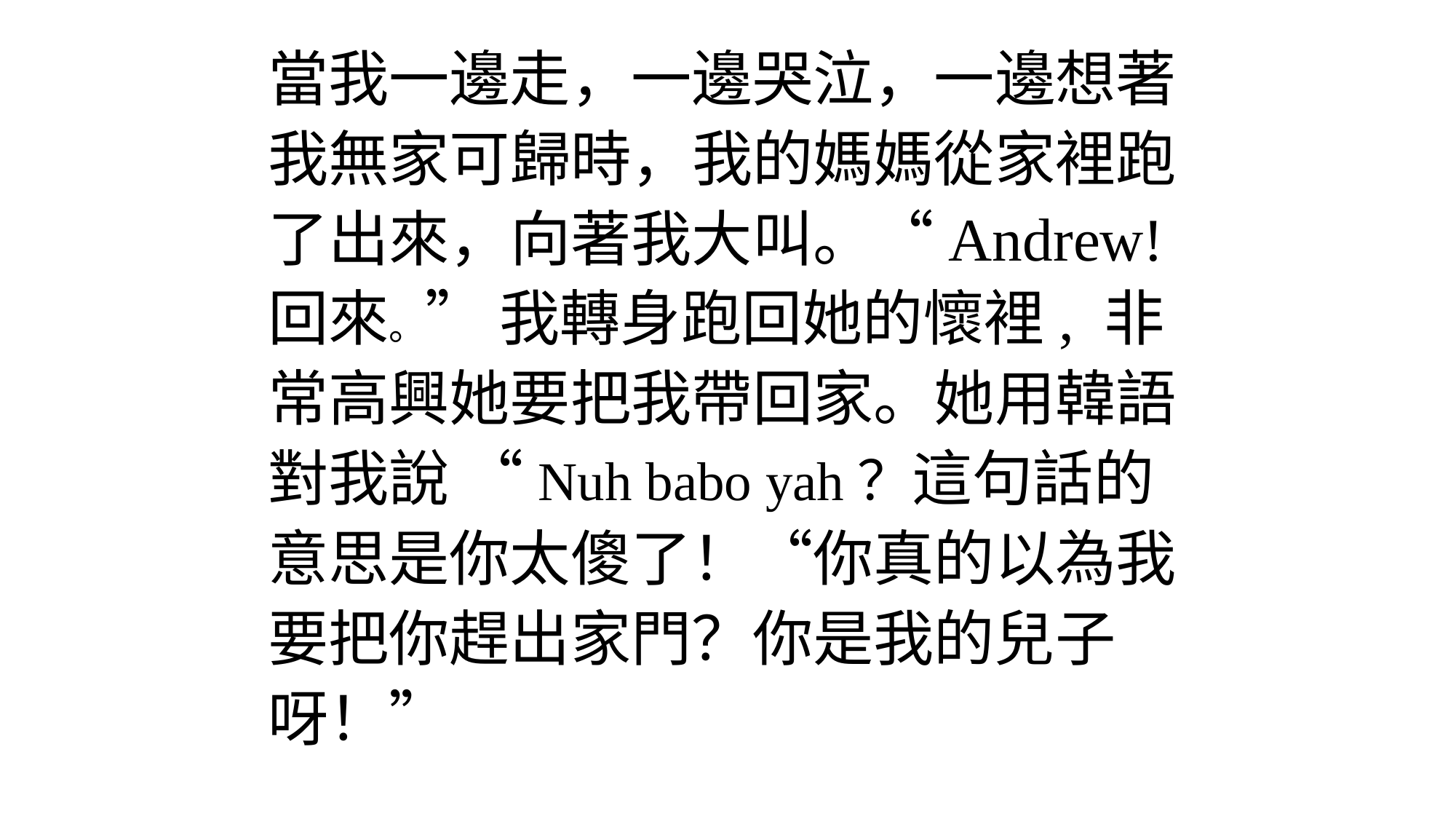

當我一邊走，一邊哭泣，一邊想著我無家可歸時，我的媽媽從家裡跑了出來，向著我大叫。“Andrew! 回來。” 我轉身跑回她的懷裡, 非常高興她要把我帶回家。她用韓語對我說 “Nuh babo yah？這句話的意思是你太傻了！“你真的以為我要把你趕出家門？你是我的兒子呀！”